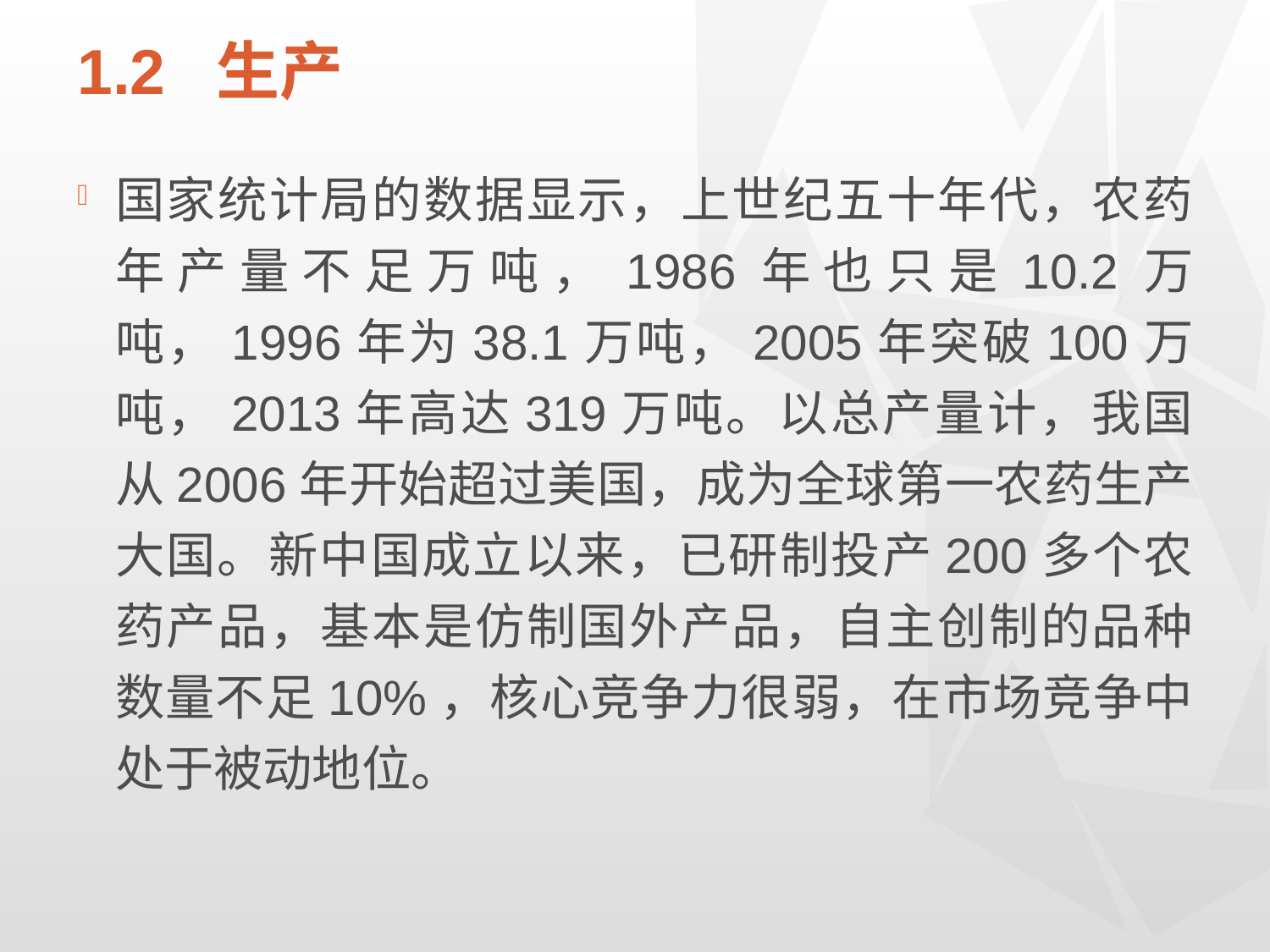

# 1.2  生产
国家统计局的数据显示，上世纪五十年代，农药年产量不足万吨，1986年也只是10.2万吨，1996年为38.1万吨，2005年突破100万吨，2013年高达319万吨。以总产量计，我国从2006年开始超过美国，成为全球第一农药生产大国。新中国成立以来，已研制投产200多个农药产品，基本是仿制国外产品，自主创制的品种数量不足10%，核心竞争力很弱，在市场竞争中处于被动地位。